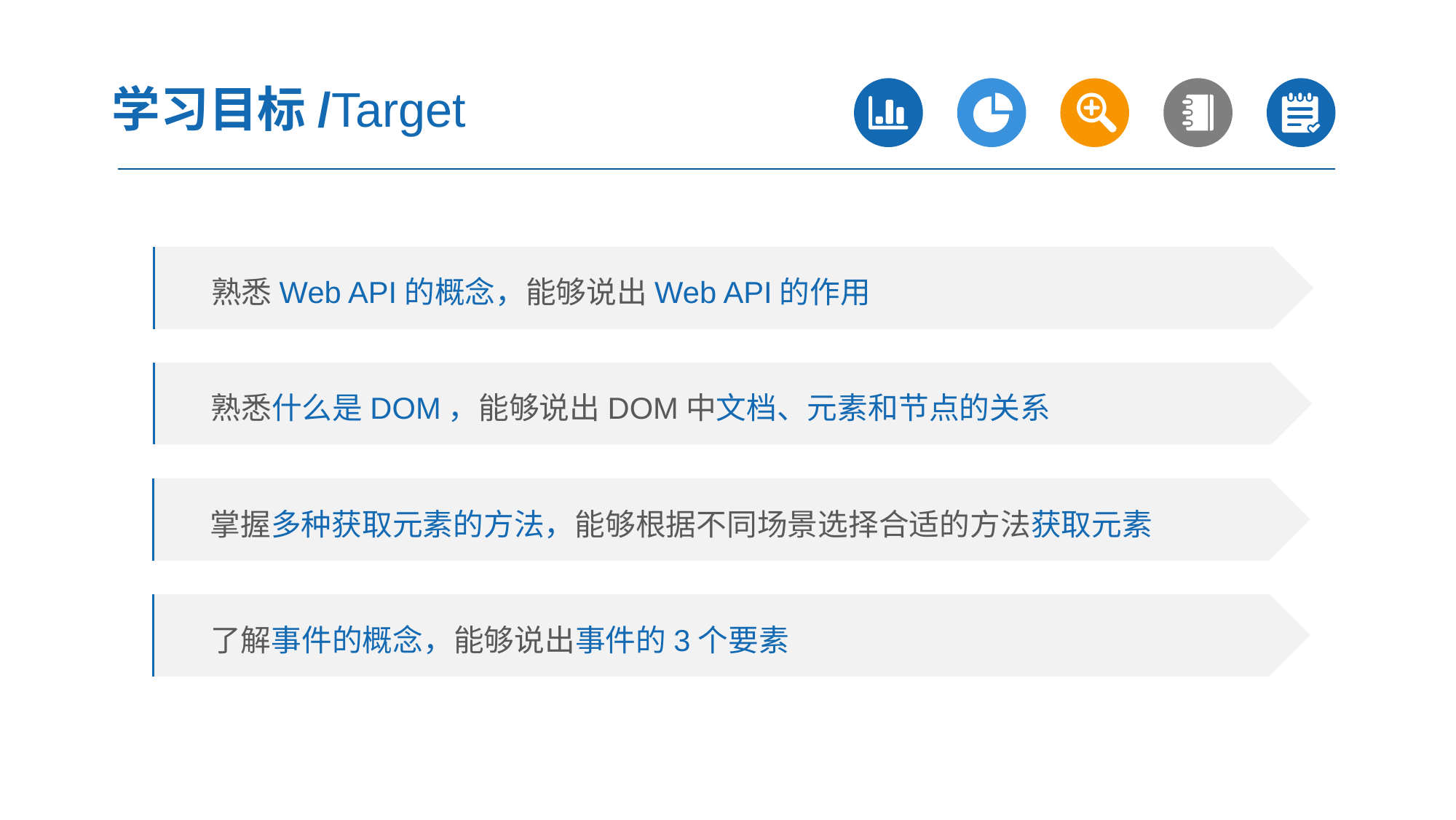

学习目标/Target
      熟悉Web API的概念，能够说出Web API的作用

      熟悉什么是DOM，能够说出DOM中文档、元素和节点的关系

      掌握多种获取元素的方法，能够根据不同场景选择合适的方法获取元素

      了解事件的概念，能够说出事件的3个要素